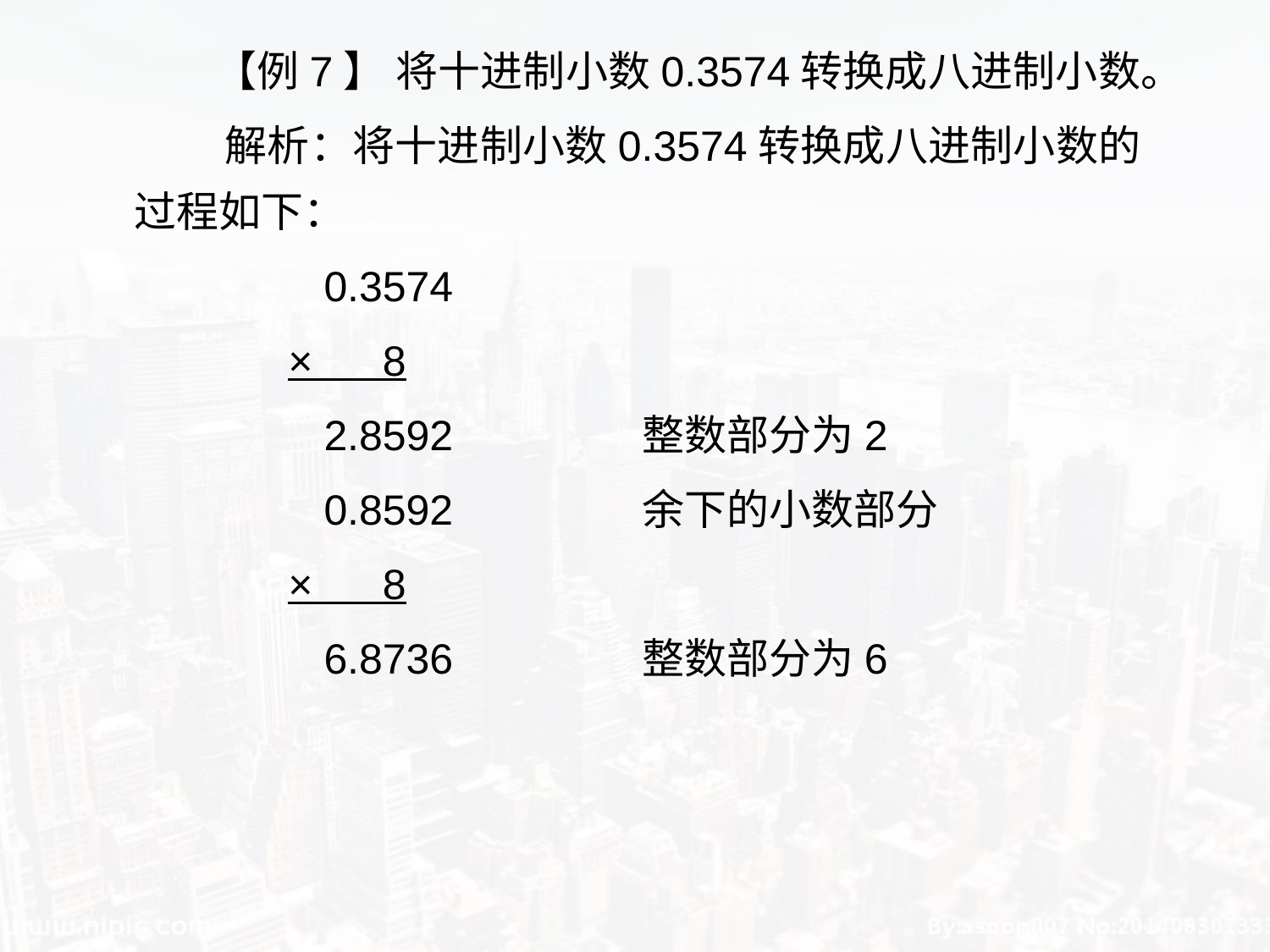

【例7】 将十进制小数0.3574转换成八进制小数。
             解析：将十进制小数0.3574转换成八进制小数的过程如下：
                    0.3574
                 ×      8
                    2.8592		整数部分为2
                    0.8592 		余下的小数部分
                 ×      8
                    6.8736		整数部分为6

42